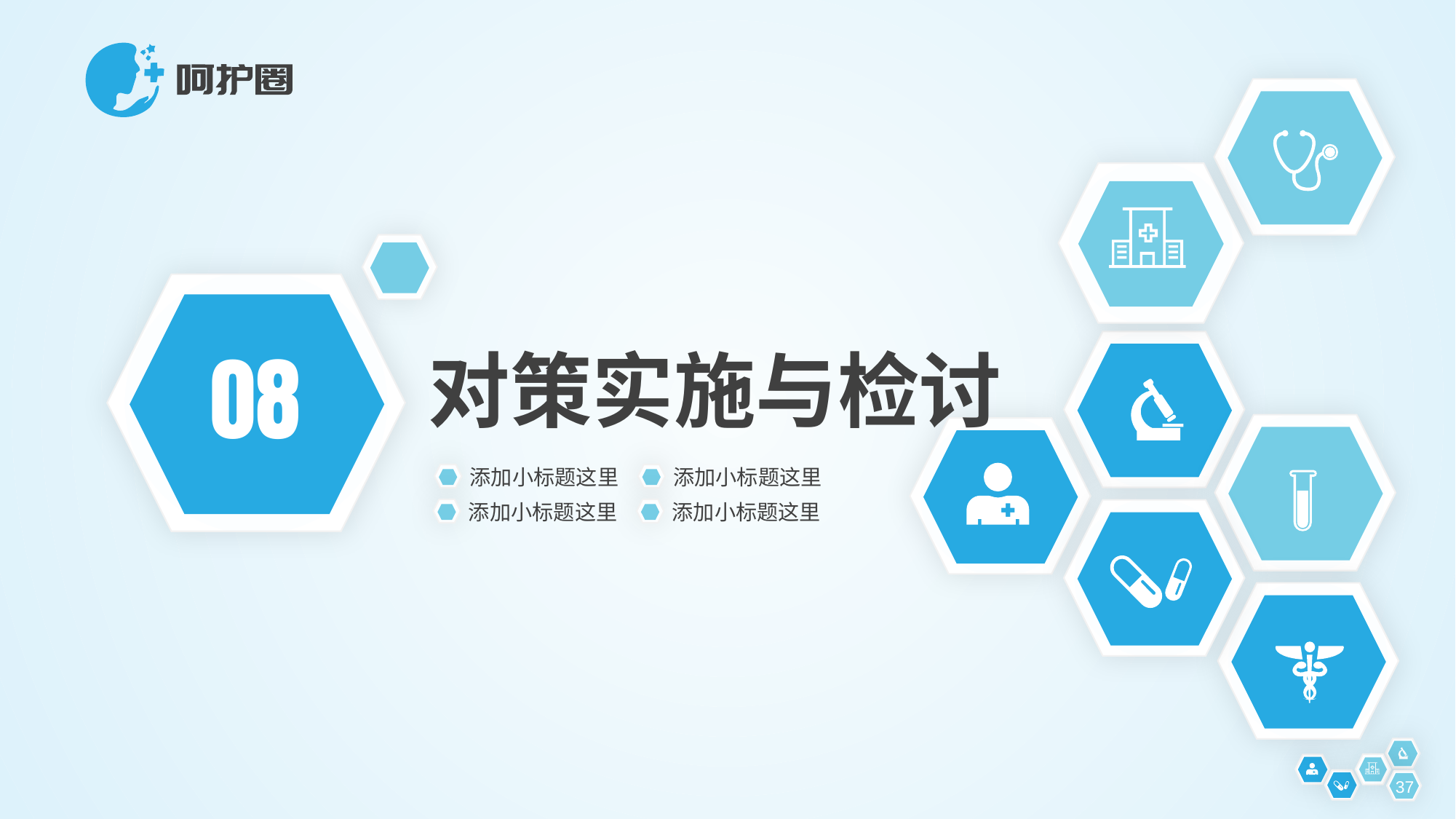

08

对策实施与检讨

添加小标题这里

添加小标题这里

添加小标题这里

添加小标题这里